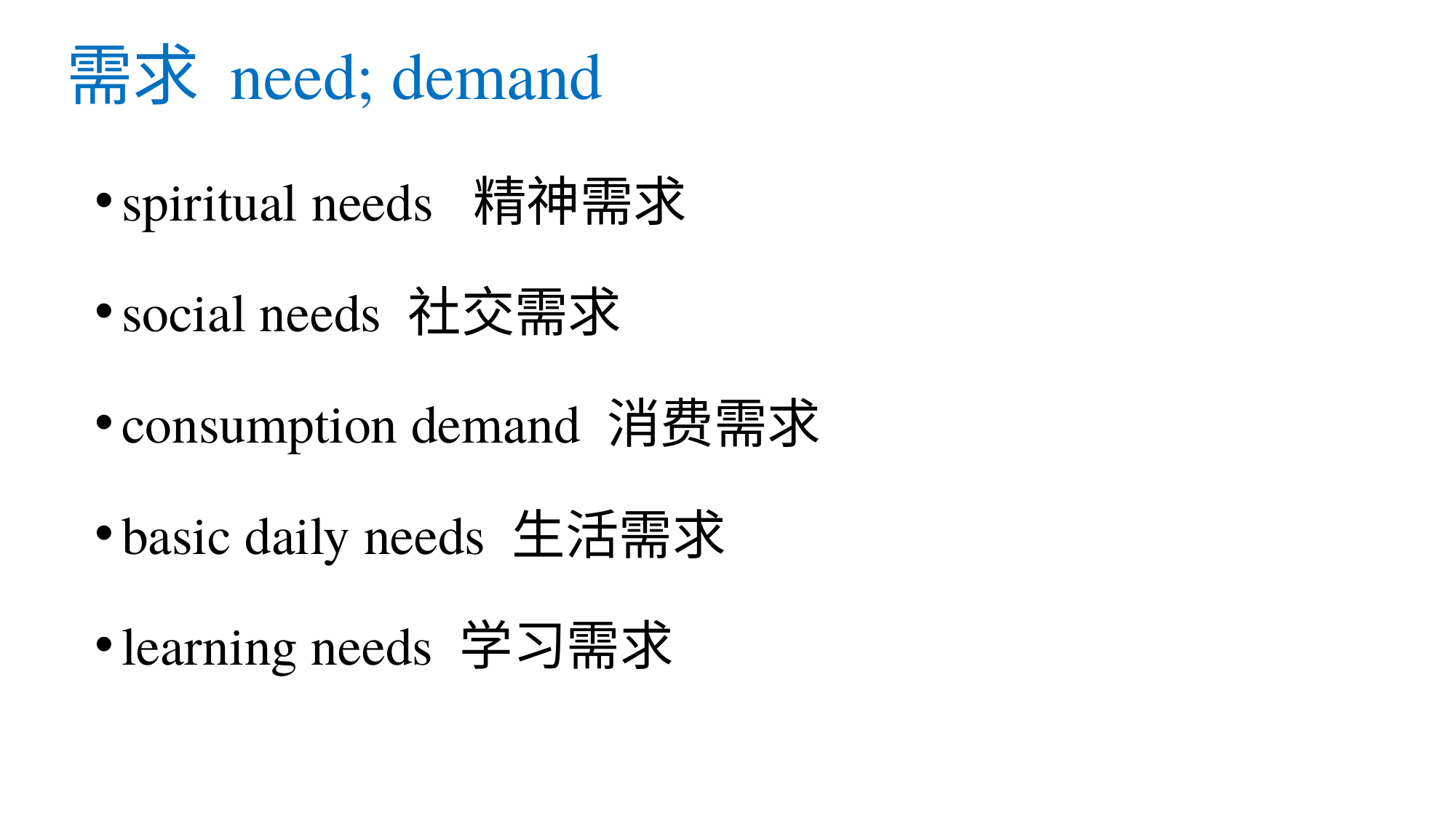

# 需求 need; demand
spiritual needs  精神需求
social needs 社交需求
consumption demand 消费需求
basic daily needs 生活需求
learning needs 学习需求